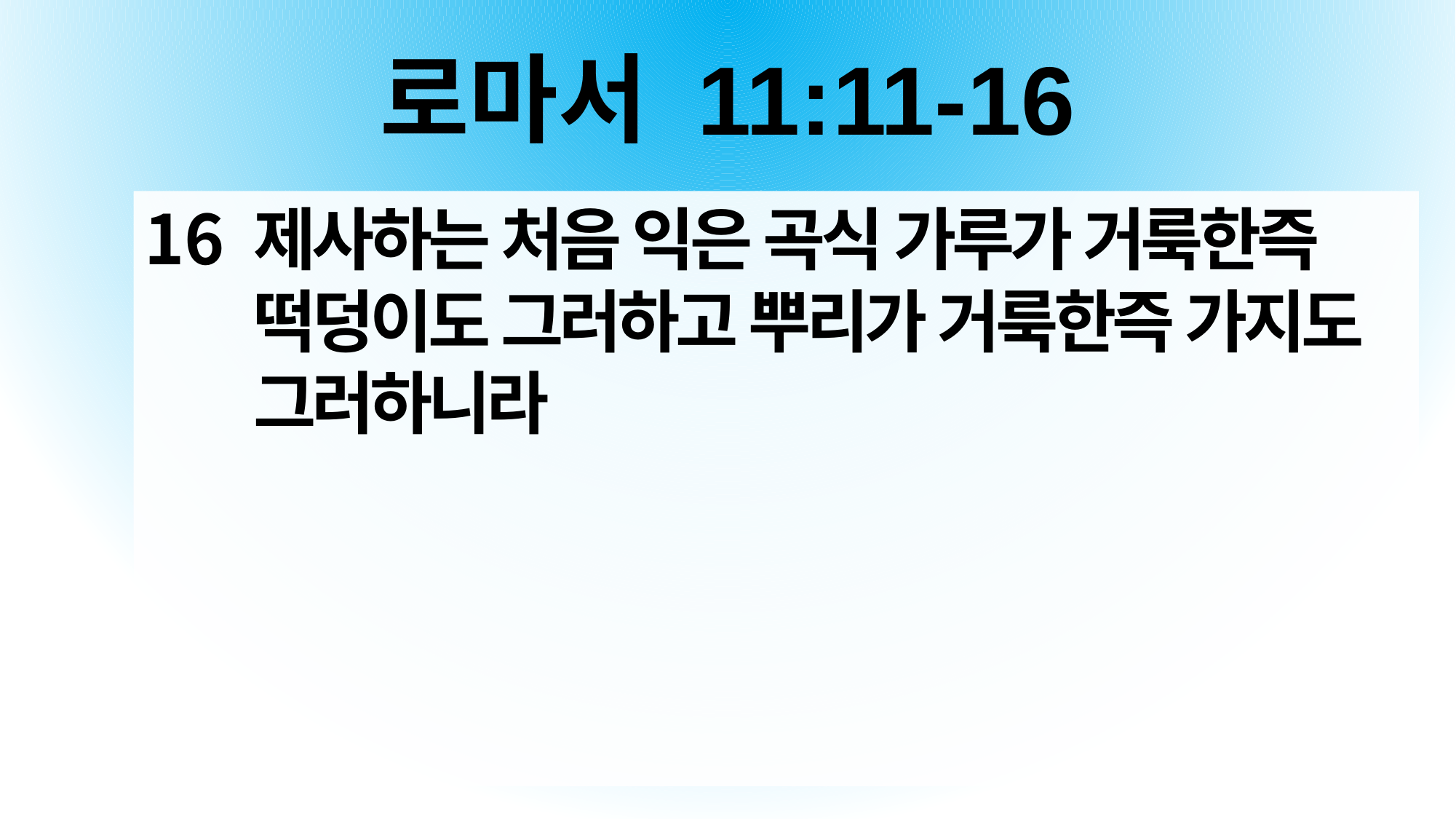

# 로마서 11:11-16
제사하는 처음 익은 곡식 가루가 거룩한즉 떡덩이도 그러하고 뿌리가 거룩한즉 가지도 그러하니라